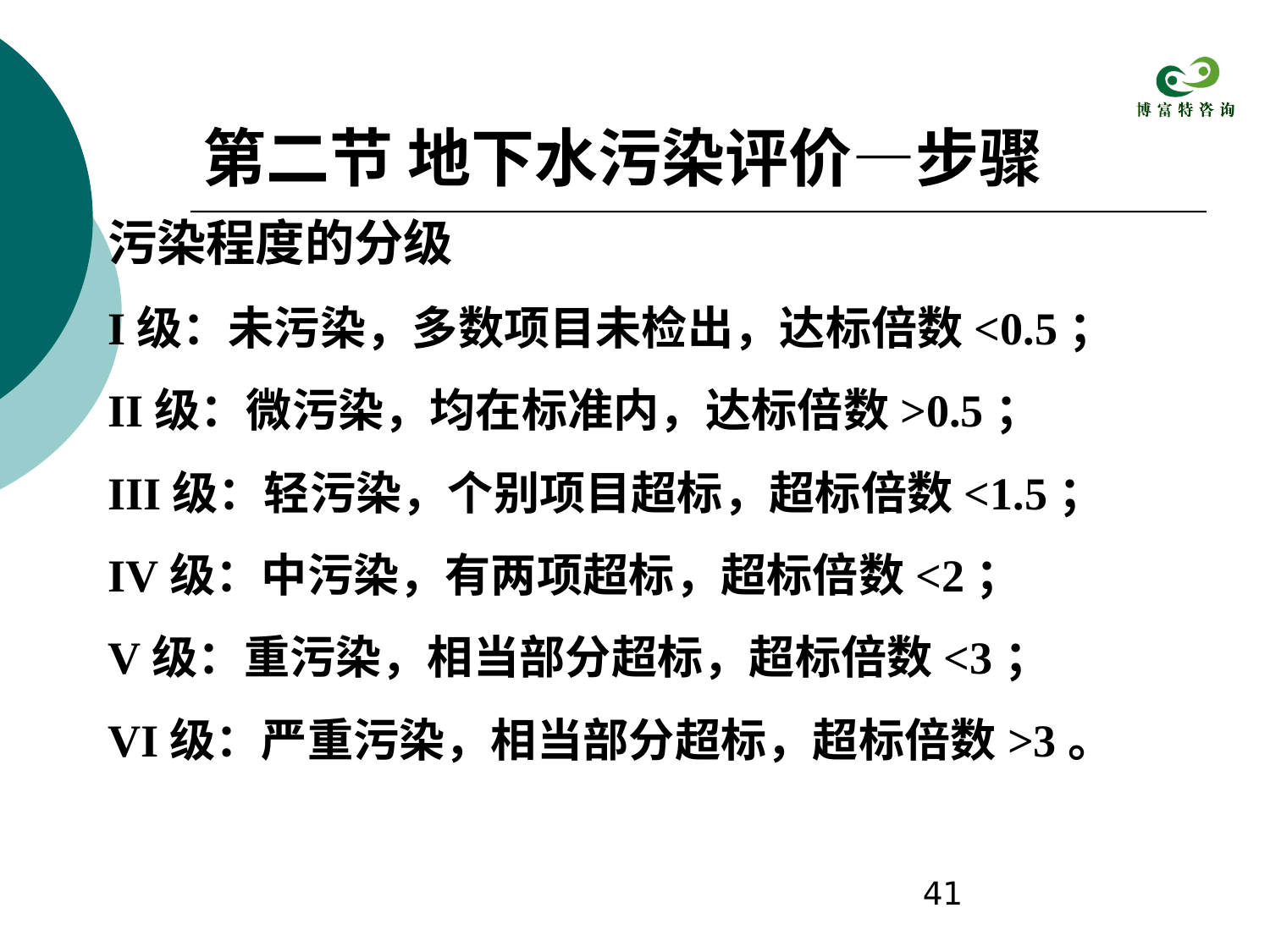

第二节 地下水污染评价—步骤
污染程度的分级
I级：未污染，多数项目未检出，达标倍数<0.5；
II级：微污染，均在标准内，达标倍数>0.5；
III级：轻污染，个别项目超标，超标倍数<1.5；
IV级：中污染，有两项超标，超标倍数<2；
V级：重污染，相当部分超标，超标倍数<3；
VI级：严重污染，相当部分超标，超标倍数>3。

41